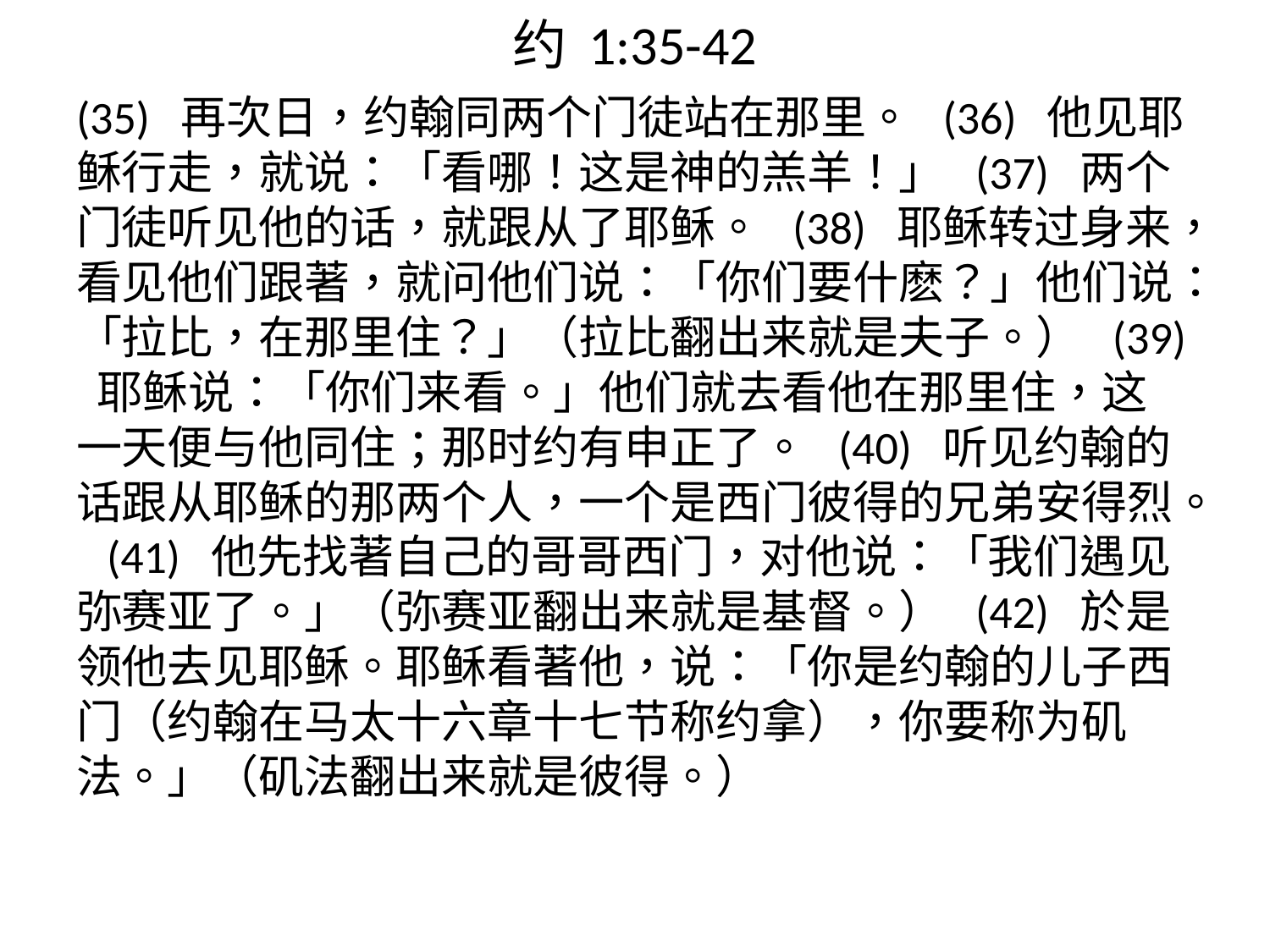

# 约 1:35-42
(35)  再次日，约翰同两个门徒站在那里。  (36)  他见耶稣行走，就说：「看哪！这是神的羔羊！」  (37)  两个门徒听见他的话，就跟从了耶稣。  (38)  耶稣转过身来，看见他们跟著，就问他们说：「你们要什麽？」他们说：「拉比，在那里住？」（拉比翻出来就是夫子。）  (39)  耶稣说：「你们来看。」他们就去看他在那里住，这一天便与他同住；那时约有申正了。  (40)  听见约翰的话跟从耶稣的那两个人，一个是西门彼得的兄弟安得烈。  (41)  他先找著自己的哥哥西门，对他说：「我们遇见弥赛亚了。」（弥赛亚翻出来就是基督。）  (42)  於是领他去见耶稣。耶稣看著他，说：「你是约翰的儿子西门（约翰在马太十六章十七节称约拿），你要称为矶法。」（矶法翻出来就是彼得。）